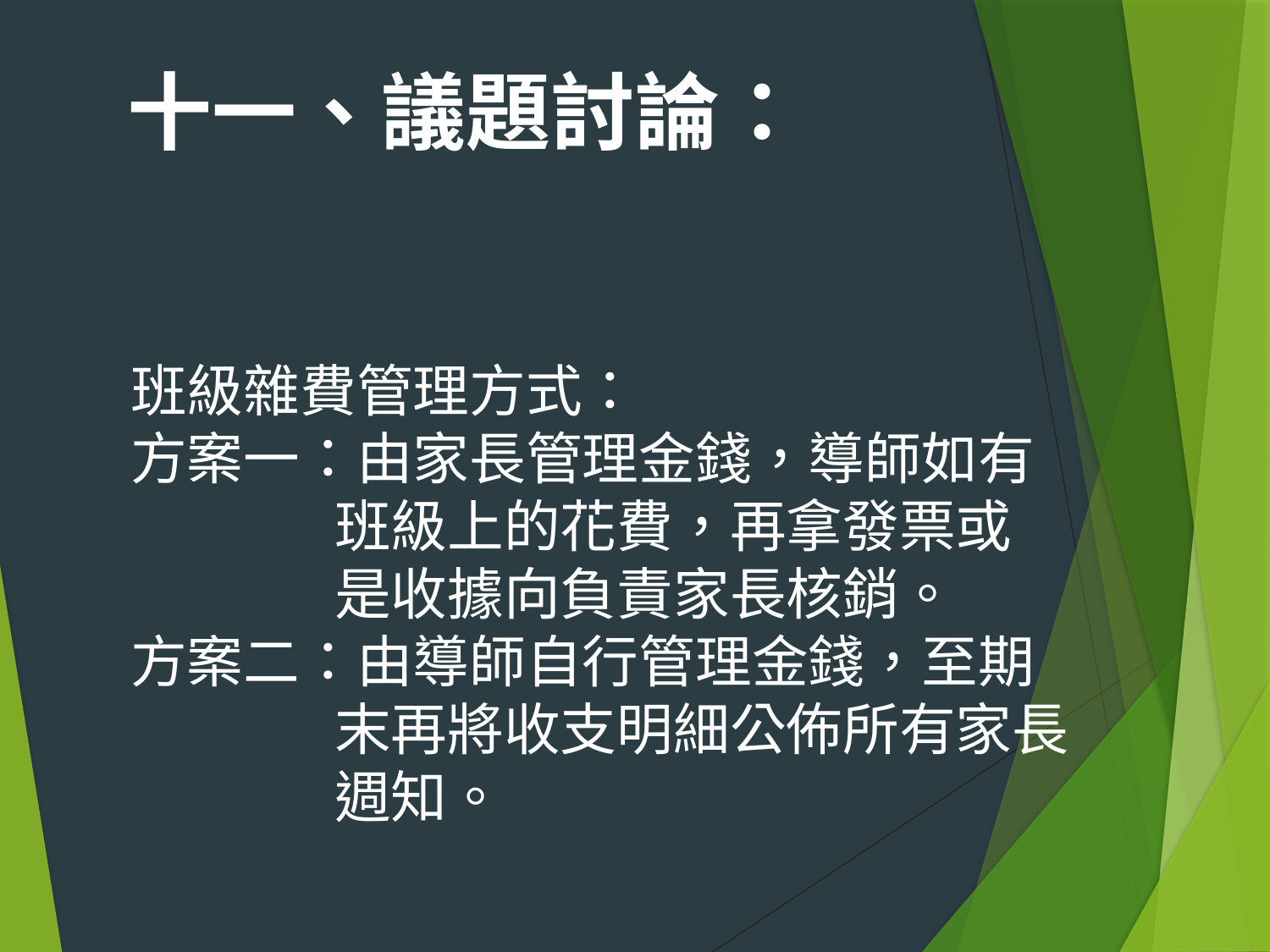

十一、議題討論：
班級雜費管理方式：
方案一：由家長管理金錢，導師如有
               班級上的花費，再拿發票或
               是收據向負責家長核銷。
方案二：由導師自行管理金錢，至期
               末再將收支明細公佈所有家長
               週知。